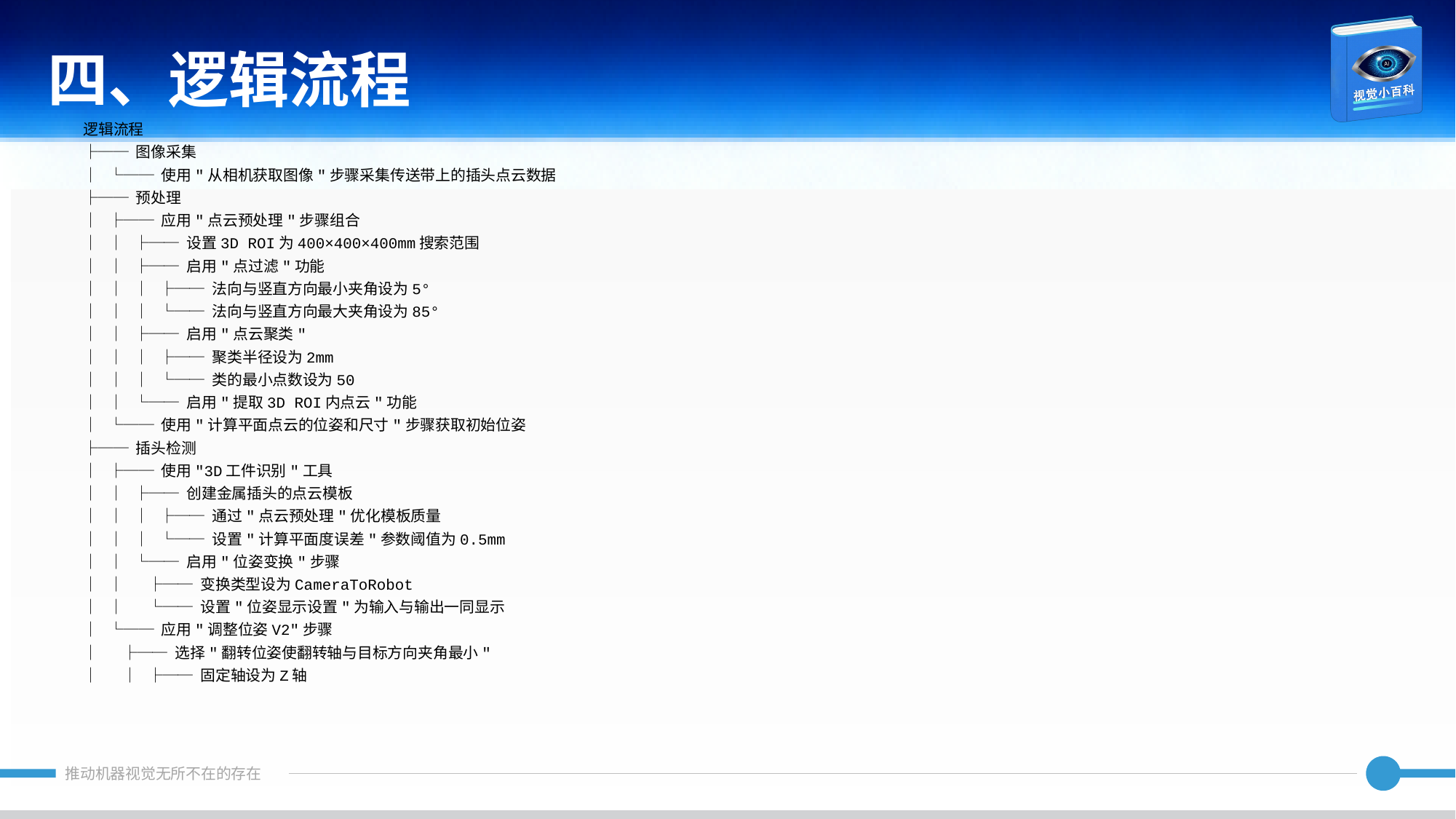

四、逻辑流程

逻辑流程
├── 图像采集
│   └── 使用"从相机获取图像"步骤采集传送带上的插头点云数据
├── 预处理
│   ├── 应用"点云预处理"步骤组合
│   │   ├── 设置3D ROI为400×400×400mm搜索范围
│   │   ├── 启用"点过滤"功能
│   │   │   ├── 法向与竖直方向最小夹角设为5°
│   │   │   └── 法向与竖直方向最大夹角设为85°
│   │   ├── 启用"点云聚类"
│   │   │   ├── 聚类半径设为2mm
│   │   │   └── 类的最小点数设为50
│   │   └── 启用"提取3D ROI内点云"功能
│   └── 使用"计算平面点云的位姿和尺寸"步骤获取初始位姿
├── 插头检测
│   ├── 使用"3D工件识别"工具
│   │   ├── 创建金属插头的点云模板
│   │   │   ├── 通过"点云预处理"优化模板质量
│   │   │   └── 设置"计算平面度误差"参数阈值为0.5mm
│   │   └── 启用"位姿变换"步骤
│   │       ├── 变换类型设为CameraToRobot
│   │       └── 设置"位姿显示设置"为输入与输出一同显示
│   └── 应用"调整位姿V2"步骤
│       ├── 选择"翻转位姿使翻转轴与目标方向夹角最小"
│       │   ├── 固定轴设为Z轴
9